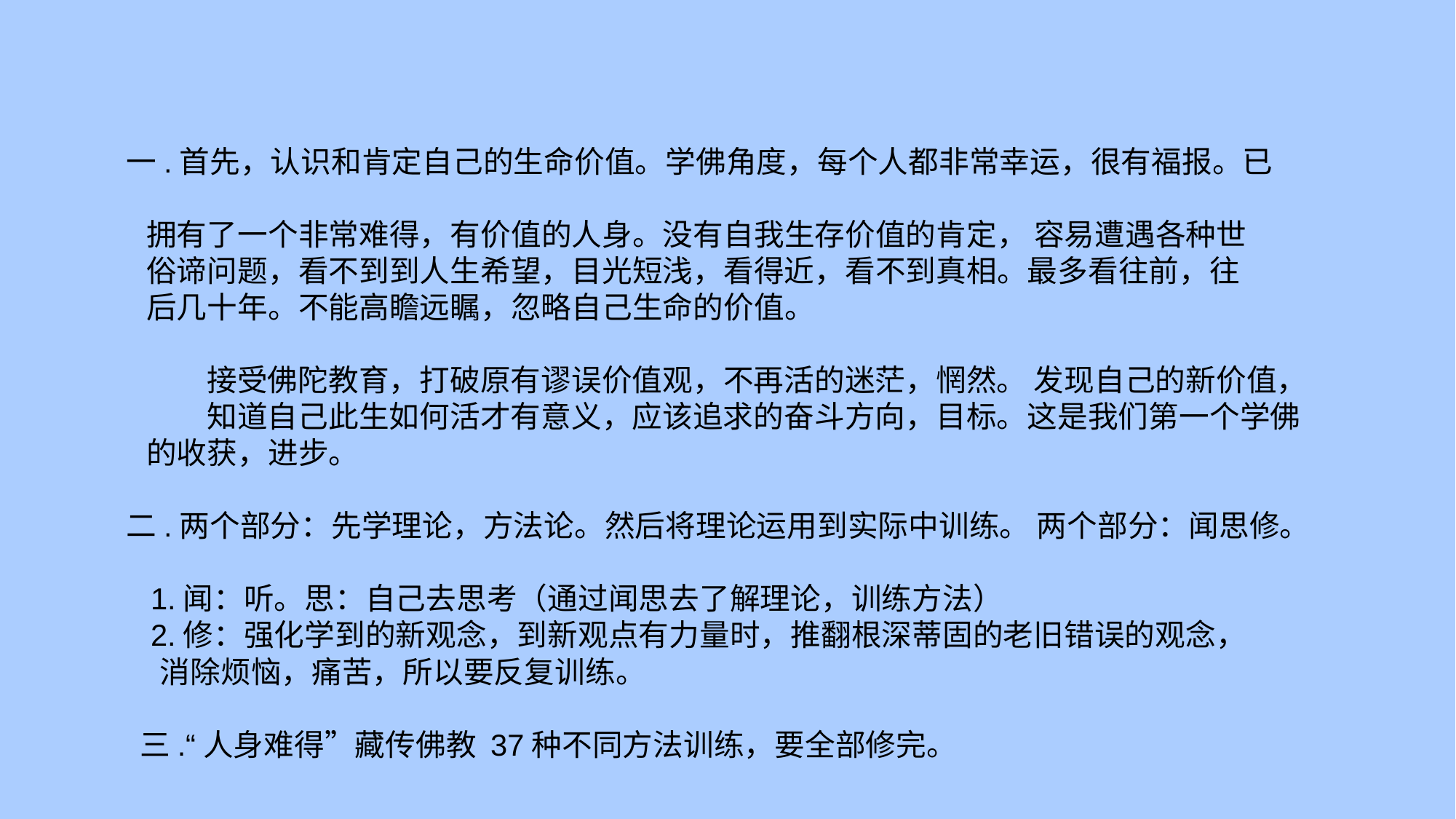

一.首先，认识和肯定自己的生命价值。学佛角度，每个人都非常幸运，很有福报。已
       拥有了一个非常难得，有价值的人身。没有自我生存价值的肯定， 容易遭遇各种世
       俗谛问题，看不到到人生希望，目光短浅，看得近，看不到真相。最多看往前，往
       后几十年。不能高瞻远瞩，忽略自己生命的价值。

                接受佛陀教育，打破原有谬误价值观，不再活的迷茫，惘然。 发现自己的新价值，
                知道自己此生如何活才有意义，应该追求的奋斗方向，目标。这是我们第一个学佛
       的收获，进步。

    二.两个部分：先学理论，方法论。然后将理论运用到实际中训练。 两个部分：闻思修。

       1.闻：听。思：自己去思考（通过闻思去了解理论，训练方法）
       2.修：强化学到的新观念，到新观点有力量时，推翻根深蒂固的老旧错误的观念，
         消除烦恼，痛苦，所以要反复训练。

      三.“人身难得”藏传佛教 37种不同方法训练，要全部修完。